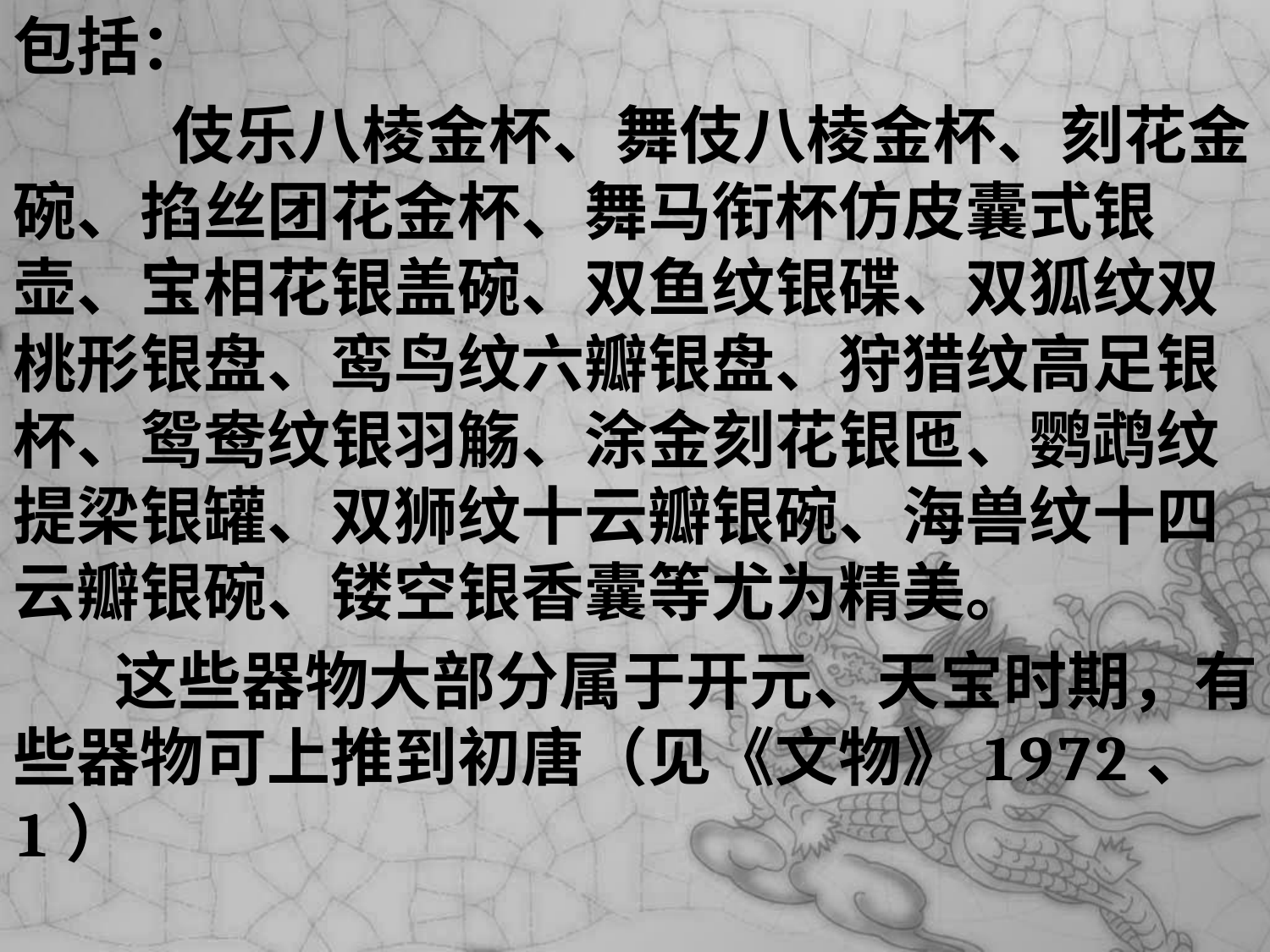

包括：
          伎乐八棱金杯、舞伎八棱金杯、刻花金碗、掐丝团花金杯、舞马衔杯仿皮囊式银壶、宝相花银盖碗、双鱼纹银碟、双狐纹双桃形银盘、鸾鸟纹六瓣银盘、狩猎纹高足银杯、鸳鸯纹银羽觞、涂金刻花银匜、鹦鹉纹提梁银罐、双狮纹十云瓣银碗、海兽纹十四云瓣银碗、镂空银香囊等尤为精美。
      这些器物大部分属于开元、天宝时期，有些器物可上推到初唐（见《文物》1972、1）